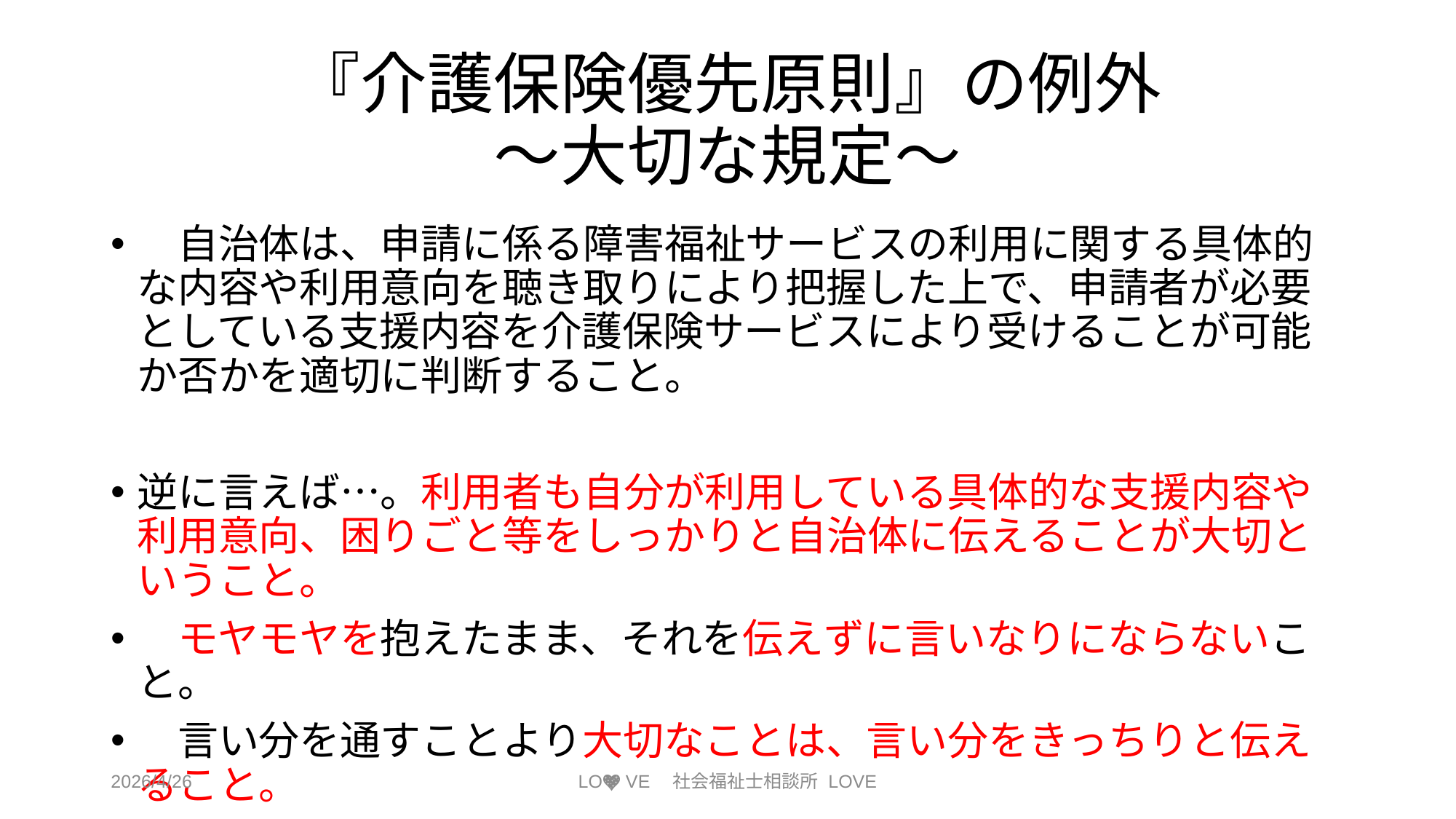

# 『介護保険優先原則』の例外 ～大切な規定～
　自治体は、申請に係る障害福祉サービスの利用に関する具体的な内容や利用意向を聴き取りにより把握した上で、申請者が必要としている支援内容を介護保険サービスにより受けることが可能か否かを適切に判断すること。

逆に言えば…。利用者も自分が利用している具体的な支援内容や利用意向、困りごと等をしっかりと自治体に伝えることが大切ということ。
　モヤモヤを抱えたまま、それを伝えずに言いなりにならないこと。
　言い分を通すことより大切なことは、言い分をきっちりと伝えること。
2026/4/26
LO💖 VE　社会福祉士相談所 LOVE